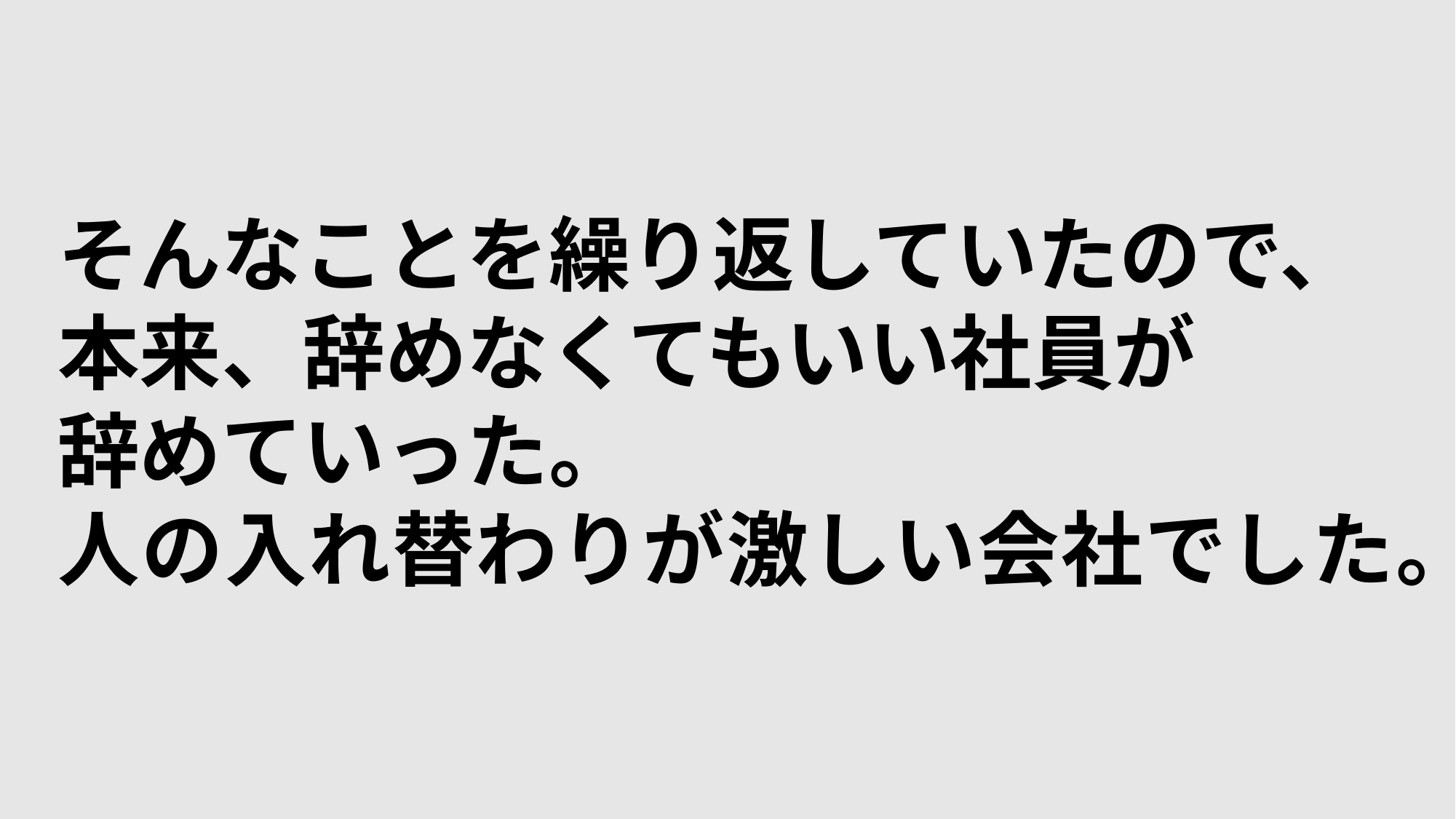

そんなことを繰り返していたので、
本来、辞めなくてもいい社員が
辞めていった。
人の入れ替わりが激しい会社でした。